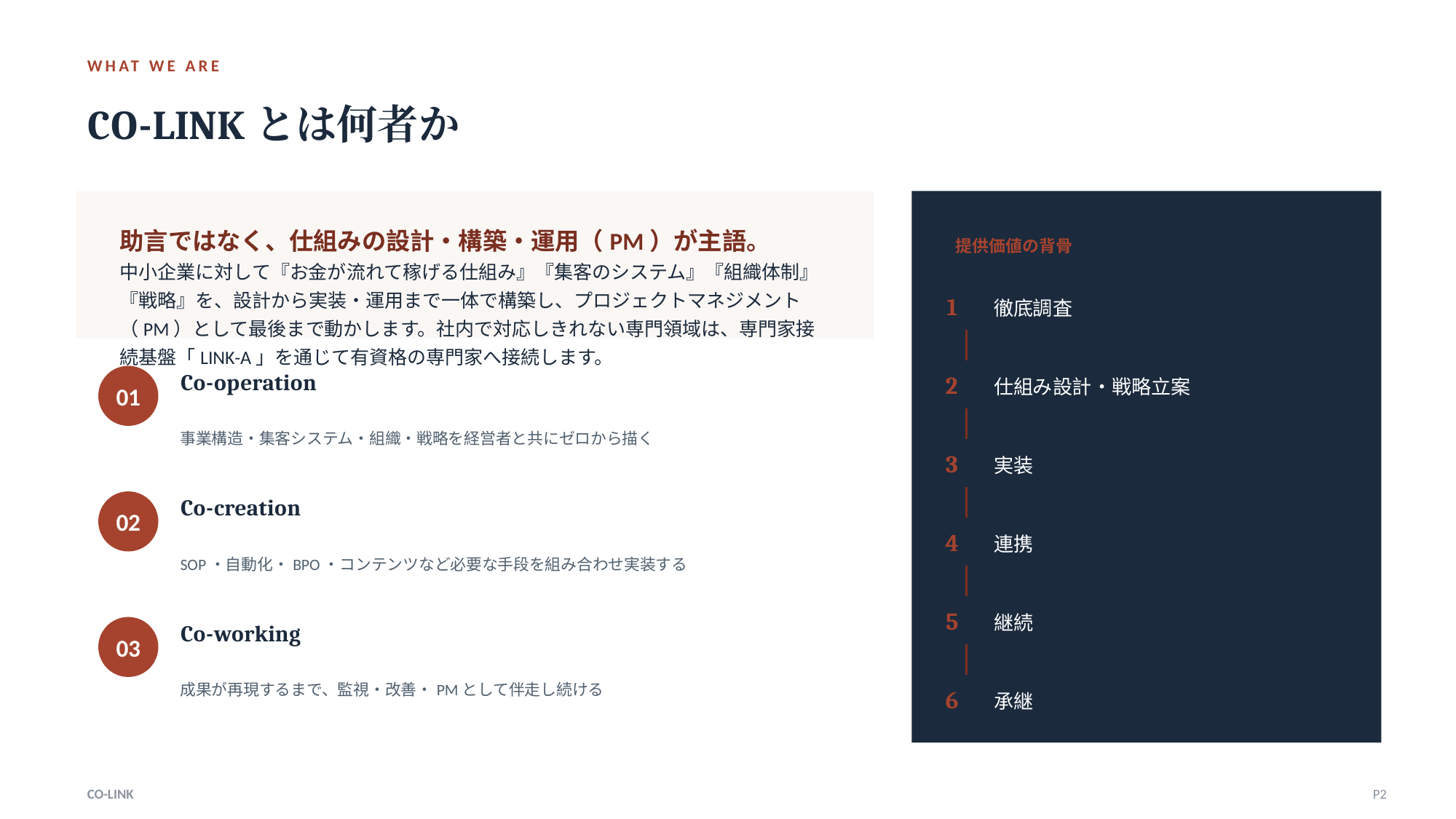

WHAT WE ARE
CO-LINKとは何者か

助言ではなく、仕組みの設計・構築・運用（PM）が主語。
中小企業に対して『お金が流れて稼げる仕組み』『集客のシステム』『組織体制』『戦略』を、設計から実装・運用まで一体で構築し、プロジェクトマネジメント（PM）として最後まで動かします。社内で対応しきれない専門領域は、専門家接続基盤「LINK-A」を通じて有資格の専門家へ接続します。
提供価値の背骨
1
徹底調査

Co-operation
2
仕組み設計・戦略立案

01
事業構造・集客システム・組織・戦略を経営者と共にゼロから描く

3
実装
Co-creation

02
4
連携
SOP・自動化・BPO・コンテンツなど必要な手段を組み合わせ実装する

5
継続
Co-working

03

成果が再現するまで、監視・改善・PMとして伴走し続ける
6
承継
CO-LINK
P2